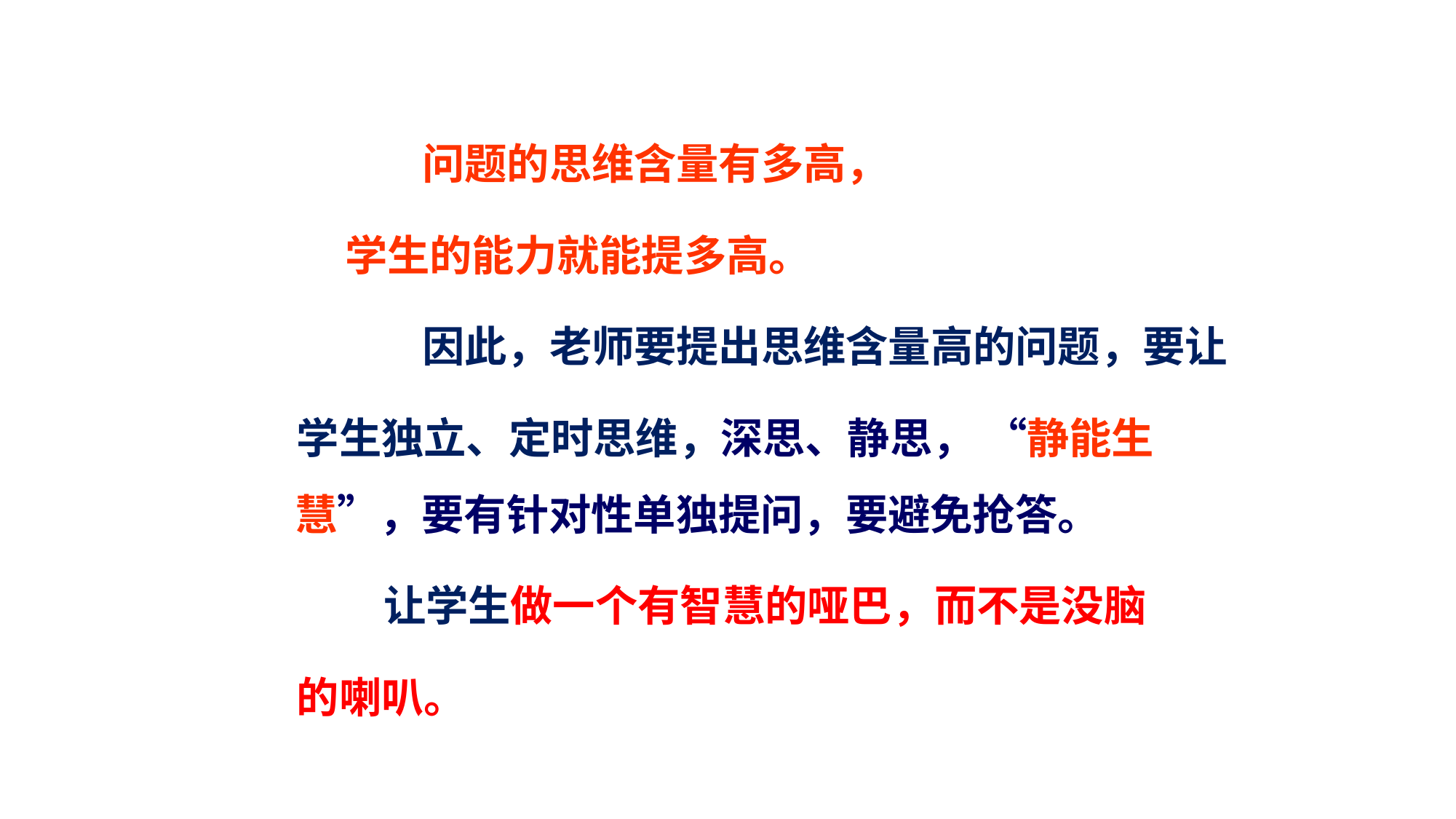

问题的思维含量有多高，
       学生的能力就能提多高。
               因此，老师要提出思维含量高的问题，要让
  学生独立、定时思维，深思、静思， “静能生慧”，要有针对性单独提问，要避免抢答。
           让学生做一个有智慧的哑巴，而不是没脑
  的喇叭。